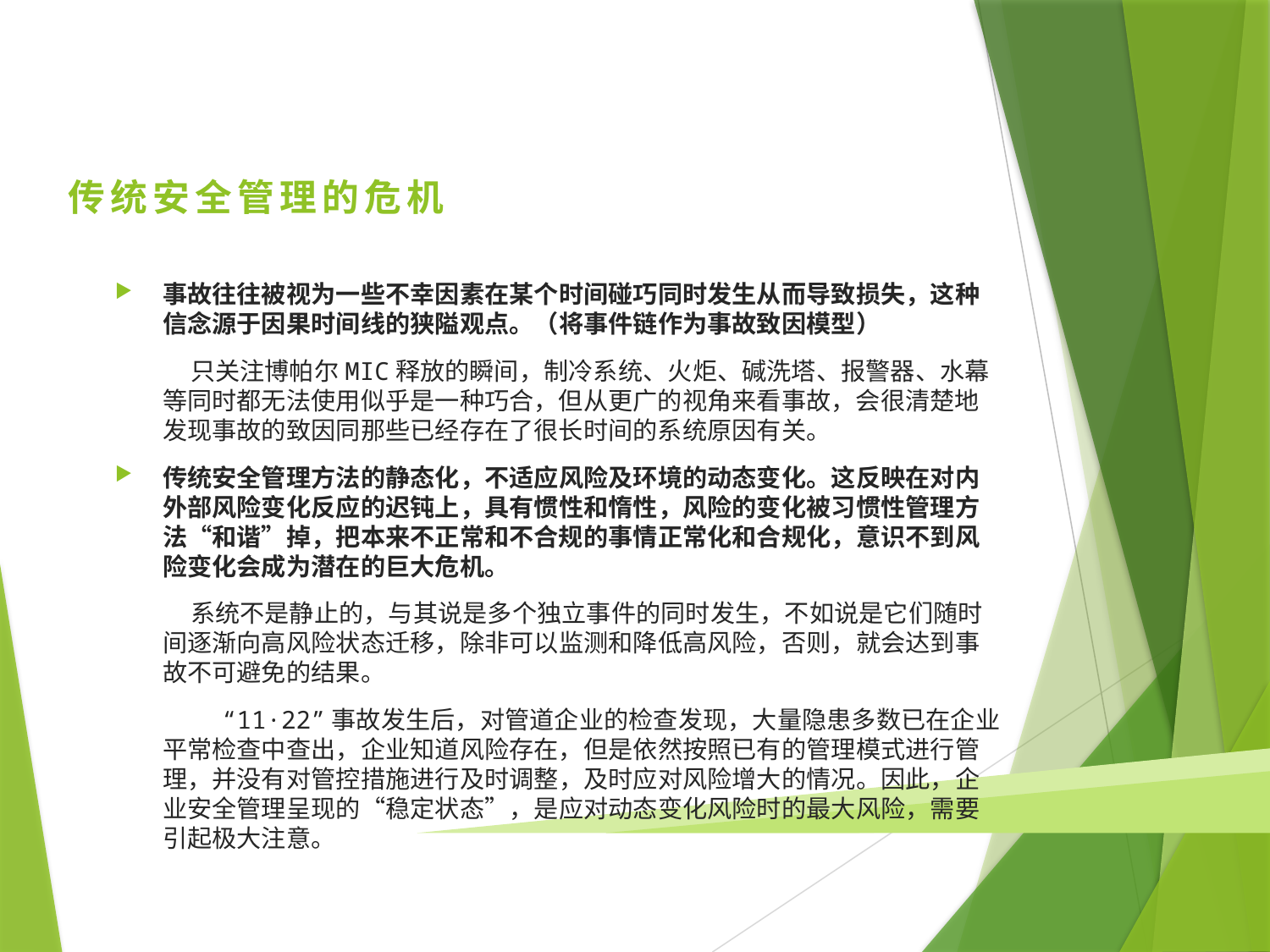

传统安全管理的危机
事故往往被视为一些不幸因素在某个时间碰巧同时发生从而导致损失，这种信念源于因果时间线的狭隘观点。（将事件链作为事故致因模型）
    只关注博帕尔MIC释放的瞬间，制冷系统、火炬、碱洗塔、报警器、水幕等同时都无法使用似乎是一种巧合，但从更广的视角来看事故，会很清楚地发现事故的致因同那些已经存在了很长时间的系统原因有关。
传统安全管理方法的静态化，不适应风险及环境的动态变化。这反映在对内外部风险变化反应的迟钝上，具有惯性和惰性，风险的变化被习惯性管理方法“和谐”掉，把本来不正常和不合规的事情正常化和合规化，意识不到风险变化会成为潜在的巨大危机。
    系统不是静止的，与其说是多个独立事件的同时发生，不如说是它们随时间逐渐向高风险状态迁移，除非可以监测和降低高风险，否则，就会达到事故不可避免的结果。
    “11·22”事故发生后，对管道企业的检查发现，大量隐患多数已在企业平常检查中查出，企业知道风险存在，但是依然按照已有的管理模式进行管理，并没有对管控措施进行及时调整，及时应对风险增大的情况。因此，企业安全管理呈现的“稳定状态”，是应对动态变化风险时的最大风险，需要引起极大注意。